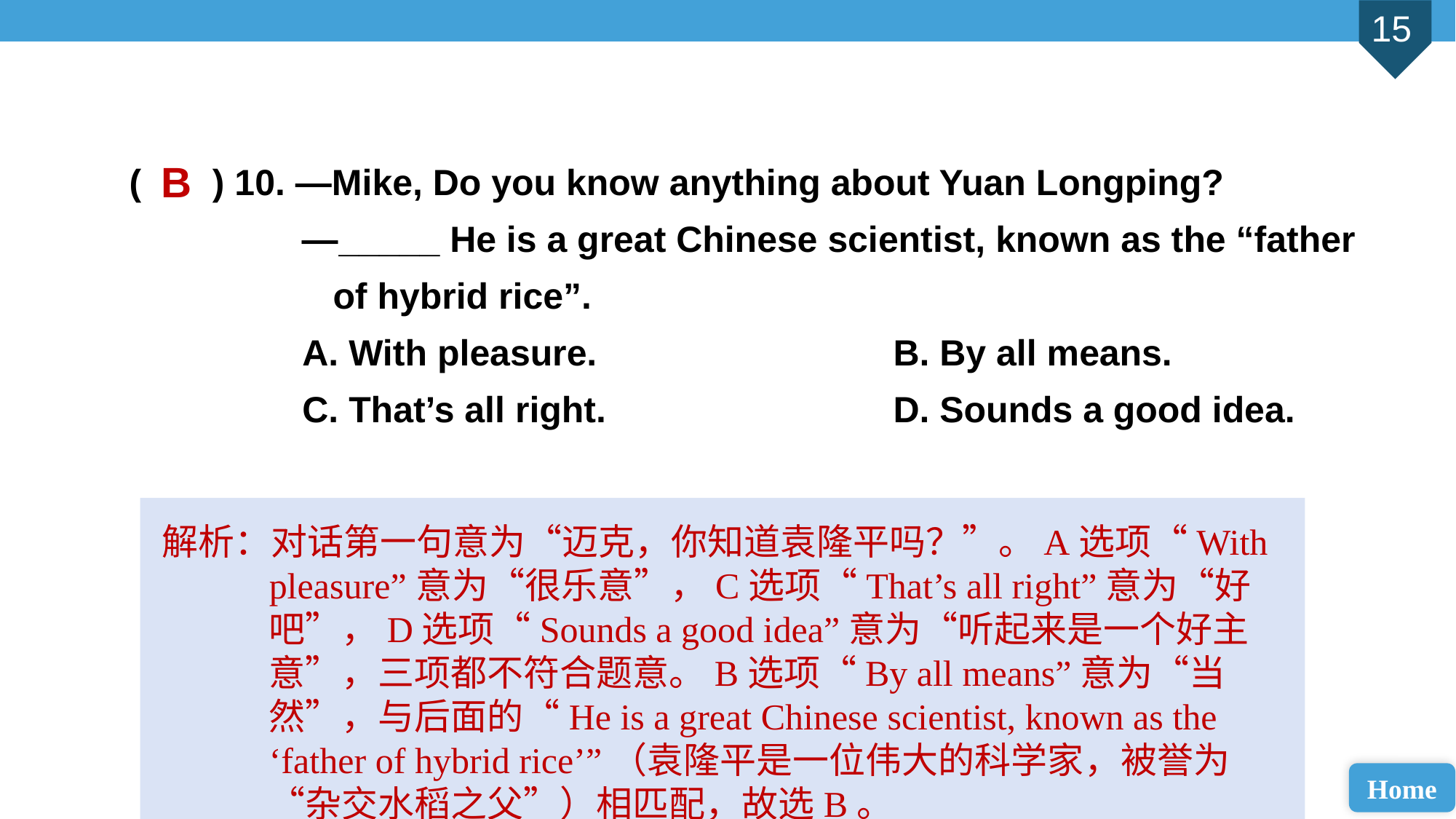

(       ) 10. —Mike, Do you know anything about Yuan Longping?
                 —_____ He is a great Chinese scientist, known as the “father
                    of hybrid rice”.
                 A. With pleasure. 			B. By all means.
                 C. That’s all right. 			D. Sounds a good idea.
B

解析：对话第一句意为“迈克，你知道袁隆平吗？”。A选项“With pleasure”意为“很乐意”，C选项“That’s all right”意为“好吧”，D选项“Sounds a good idea”意为“听起来是一个好主意”，三项都不符合题意。B选项“By all means”意为“当然”，与后面的“He is a great Chinese scientist, known as the ‘father of hybrid rice’”（袁隆平是一位伟大的科学家，被誉为“杂交水稻之父”）相匹配，故选B。